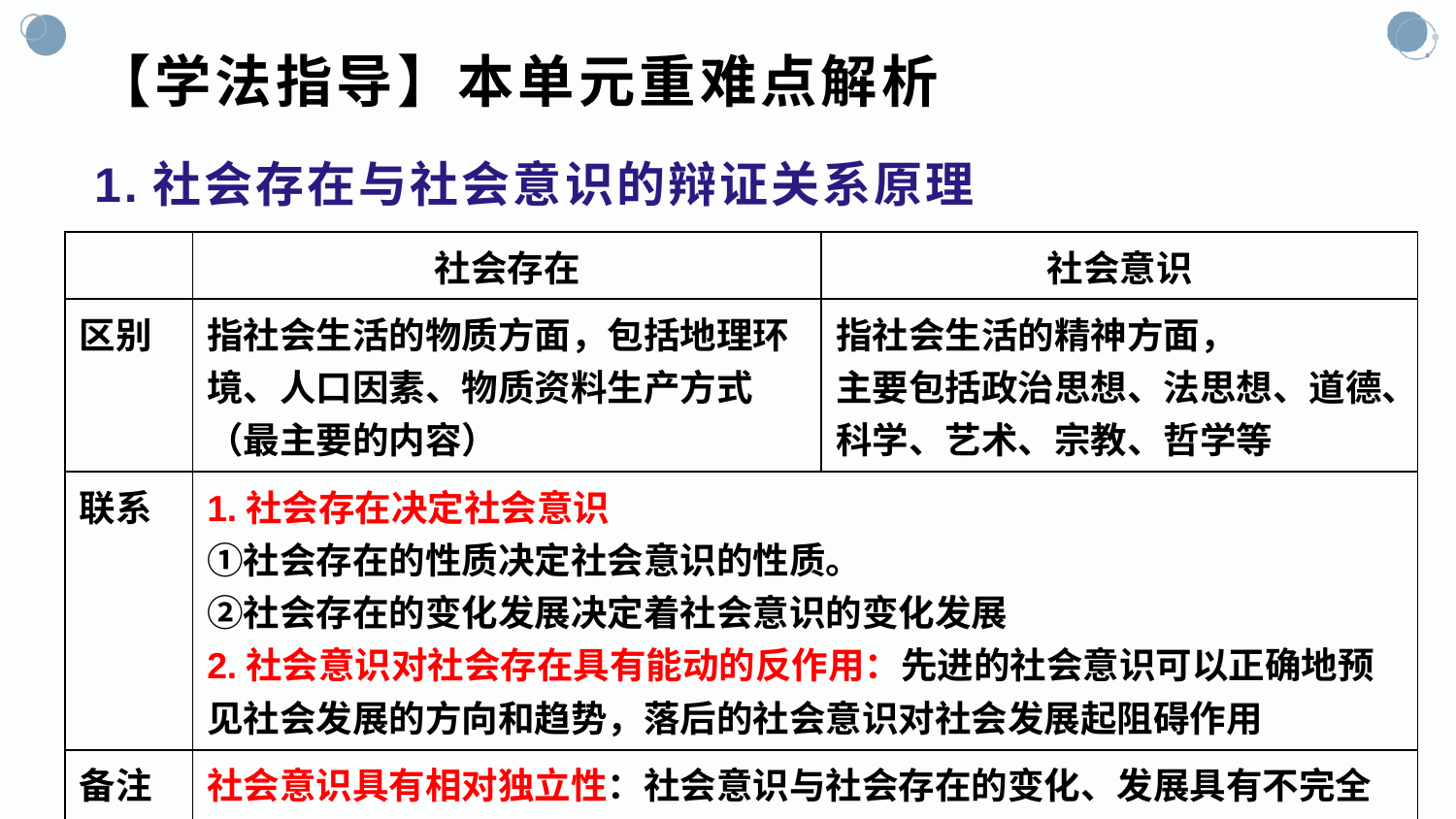

# 【学法指导】本单元重难点解析
1.社会存在与社会意识的辩证关系原理
|  | 社会存在 | 社会意识 |
| --- | --- | --- |
| 区别 | 指社会生活的物质方面，包括地理环境、人口因素、物质资料生产方式（最主要的内容） | 指社会生活的精神方面， 主要包括政治思想、法思想、道德、科学、艺术、宗教、哲学等 |
| 联系 | 1.社会存在决定社会意识 ①社会存在的性质决定社会意识的性质。 ②社会存在的变化发展决定着社会意识的变化发展 2.社会意识对社会存在具有能动的反作用：先进的社会意识可以正确地预见社会发展的方向和趋势，落后的社会意识对社会发展起阻碍作用 |  |
| 备注 | 社会意识具有相对独立性：社会意识与社会存在的变化、发展具有不完全同步性，它有时会落后于社会存在，有时会先于社会存在而变化、发展。 |  |